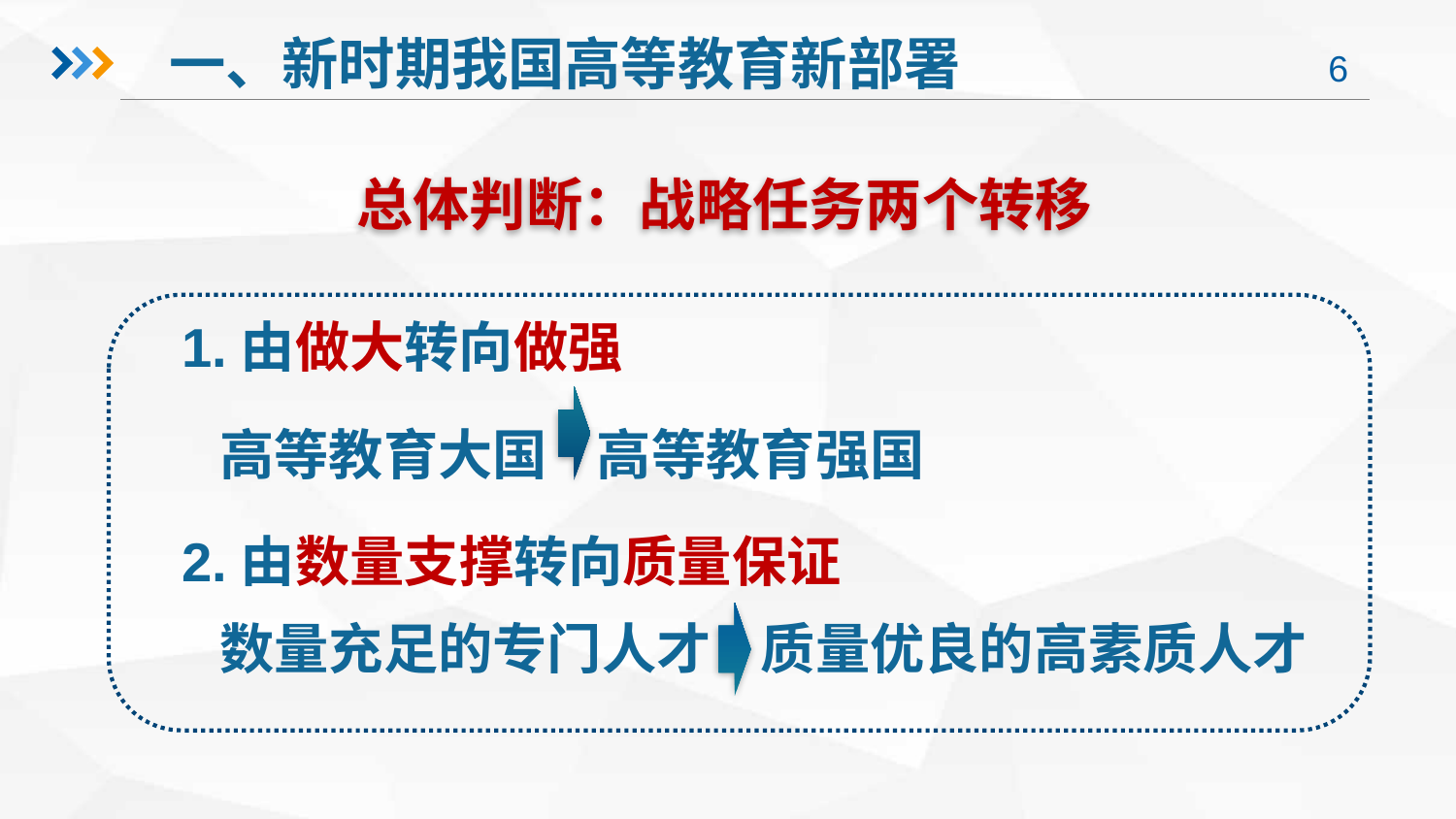

一、新时期我国高等教育新部署

总体判断：战略任务两个转移

1.由做大转向做强
  高等教育大国    高等教育强国
2.由数量支撑转向质量保证
  数量充足的专门人才    质量优良的高素质人才